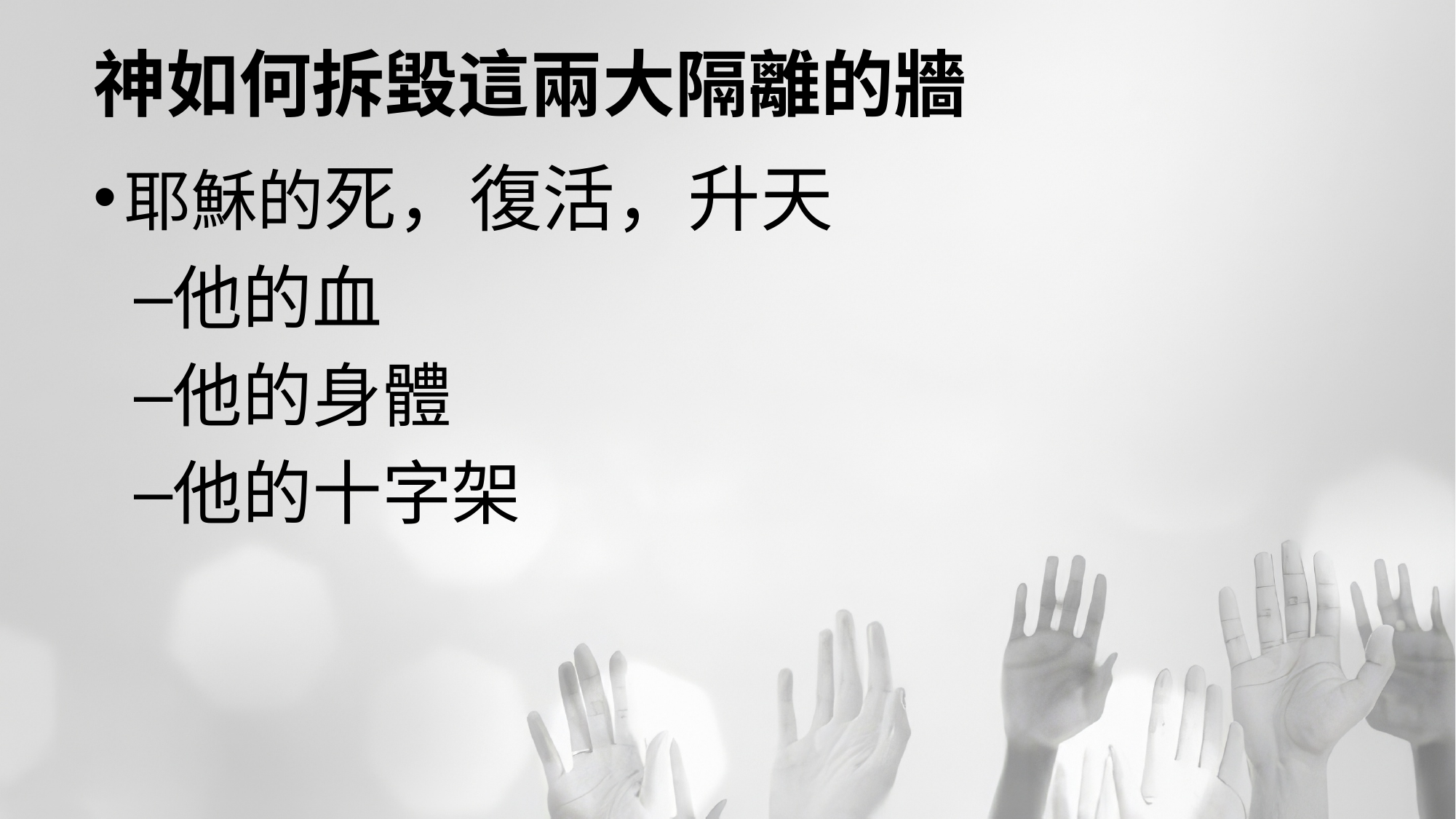

# 神如何拆毀這兩大隔離的牆
耶穌的死，復活，升天
他的血
他的身體
他的十字架